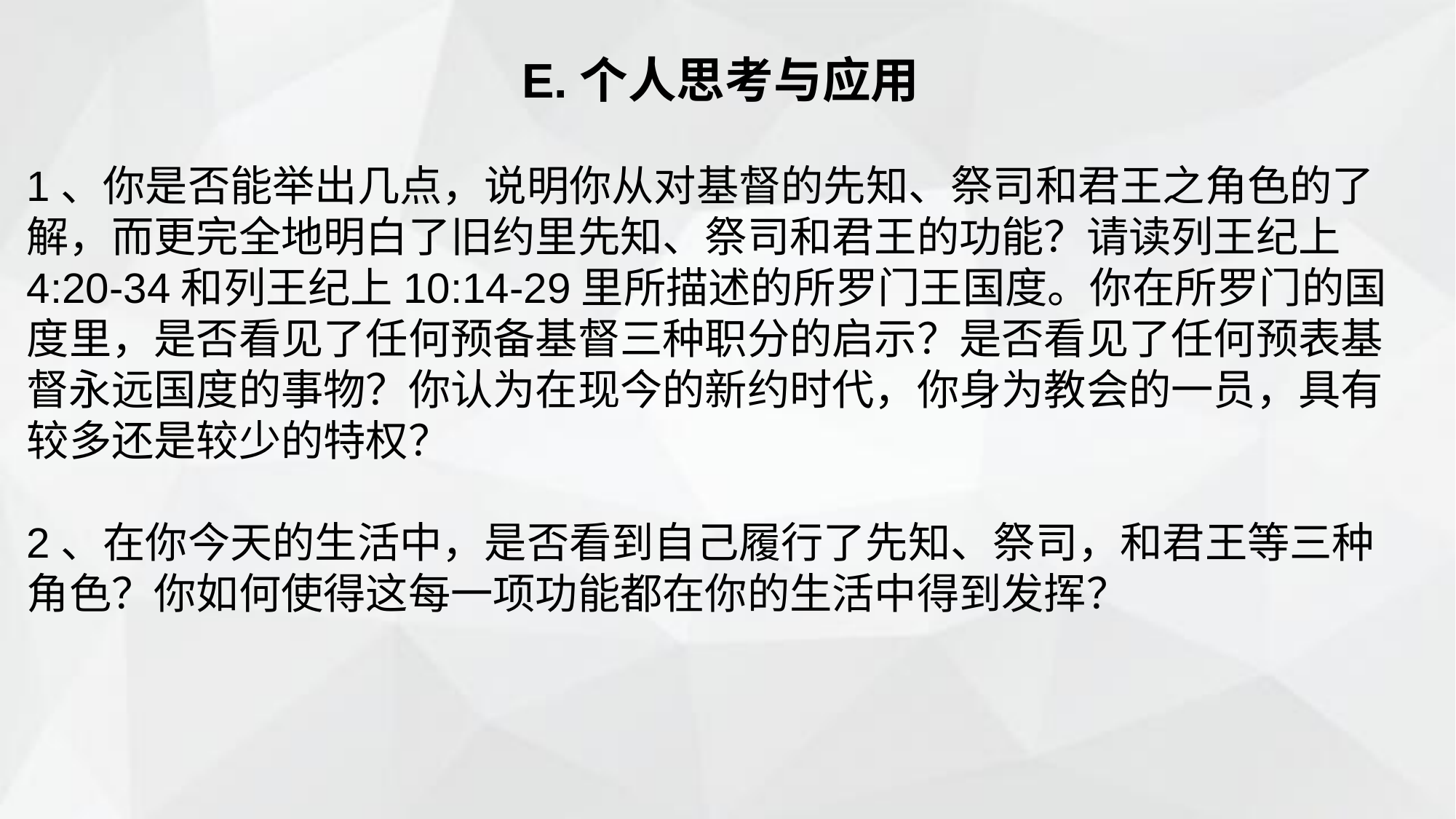

E.个人思考与应用

1、你是否能举出几点，说明你从对基督的先知、祭司和君王之角色的了解，而更完全地明白了旧约里先知、祭司和君王的功能？请读列王纪上4:20-34和列王纪上10:14-29里所描述的所罗门王国度。你在所罗门的国度里，是否看见了任何预备基督三种职分的启示？是否看见了任何预表基督永远国度的事物？你认为在现今的新约时代，你身为教会的一员，具有较多还是较少的特权？

2、在你今天的生活中，是否看到自己履行了先知、祭司，和君王等三种角色？你如何使得这每一项功能都在你的生活中得到发挥？

20